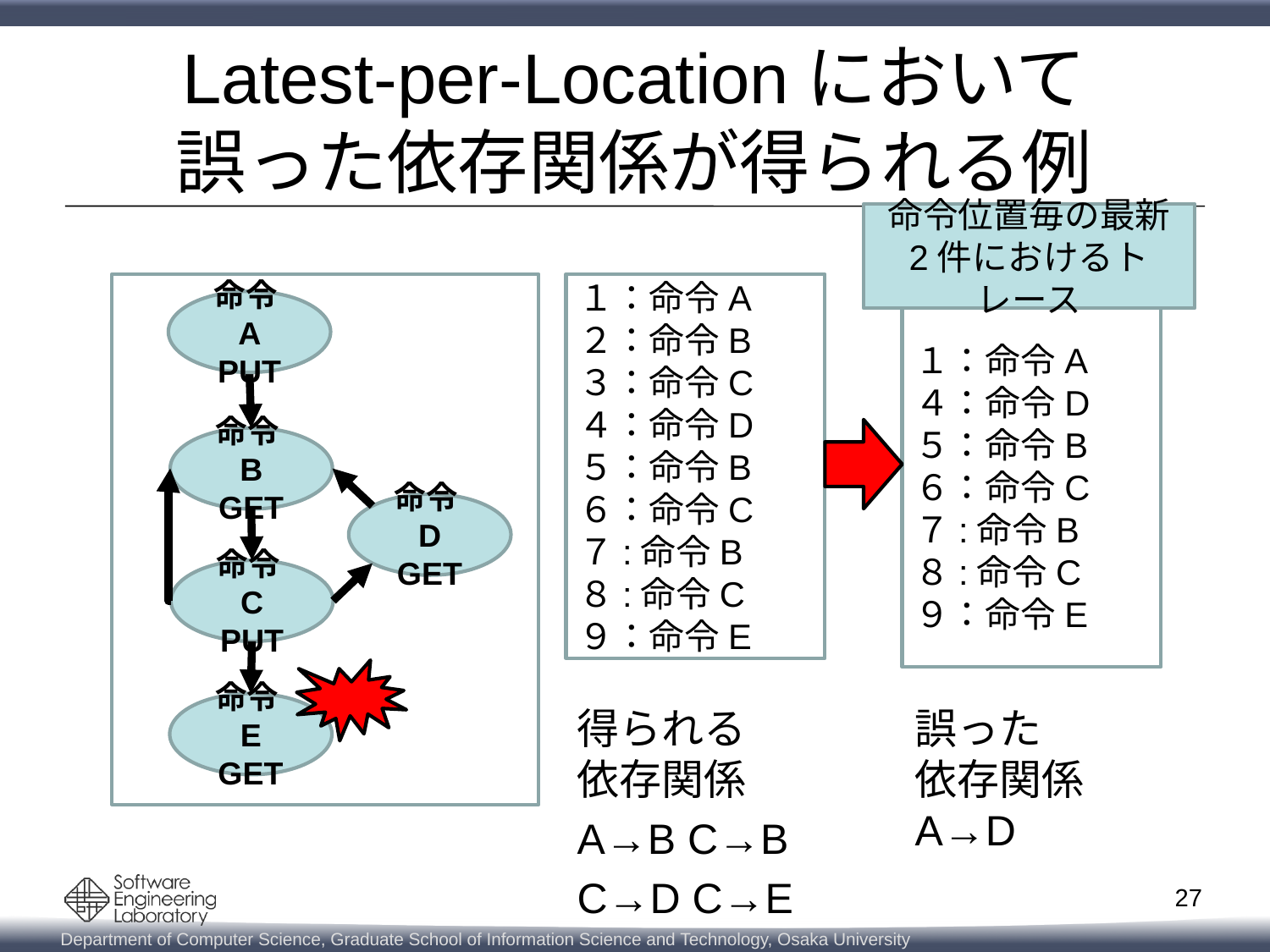

# Latest-per-Locationにおいて 誤った依存関係が得られる例
命令位置毎の最新
2件におけるトレース

１：命令A
２：命令B
３：命令C
４：命令D
５：命令B
６：命令C
７:命令B
８:命令C
９：命令E
命令A
PUT
１：命令A
４：命令D
５：命令B
６：命令C
７:命令B
８:命令C
９：命令E

命令B
GET
命令D
GET
命令C
PUT

命令E
GET
得られる
依存関係
A→B C→B
C→D C→E
誤った
依存関係
A→D
27